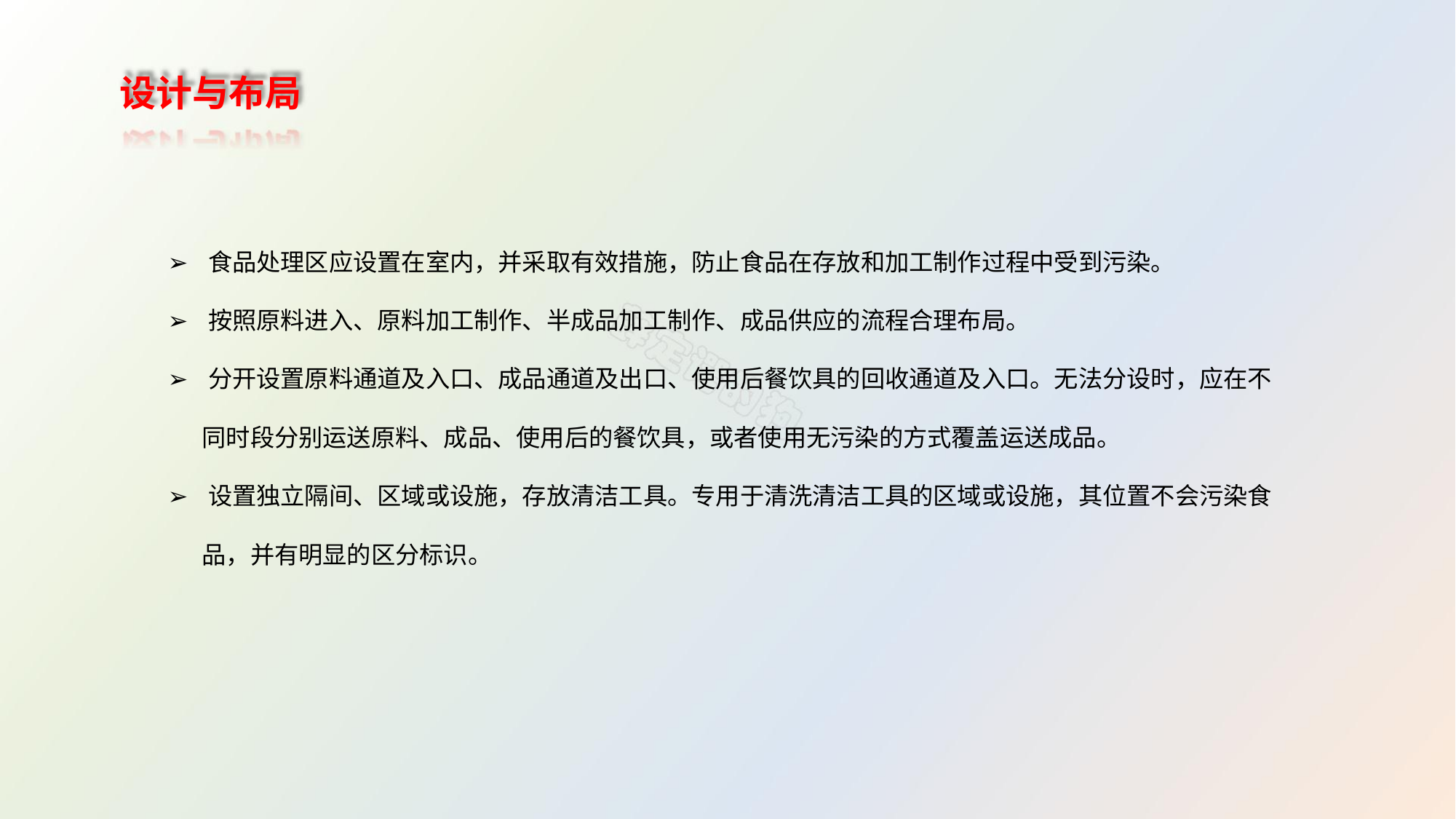

设计与布局
➢ 食品处理区应设置在室内，并采取有效措施，防止食品在存放和加工制作过程中受到污染。
➢ 按照原料进入、原料加工制作、半成品加工制作、成品供应的流程合理布局。
➢ 分开设置原料通道及入口、成品通道及出口、使用后餐饮具的回收通道及入口。无法分设时，应在不
同时段分别运送原料、成品、使用后的餐饮具，或者使用无污染的方式覆盖运送成品。
➢ 设置独立隔间、区域或设施，存放清洁工具。专用于清洗清洁工具的区域或设施，其位置不会污染食
品，并有明显的区分标识。